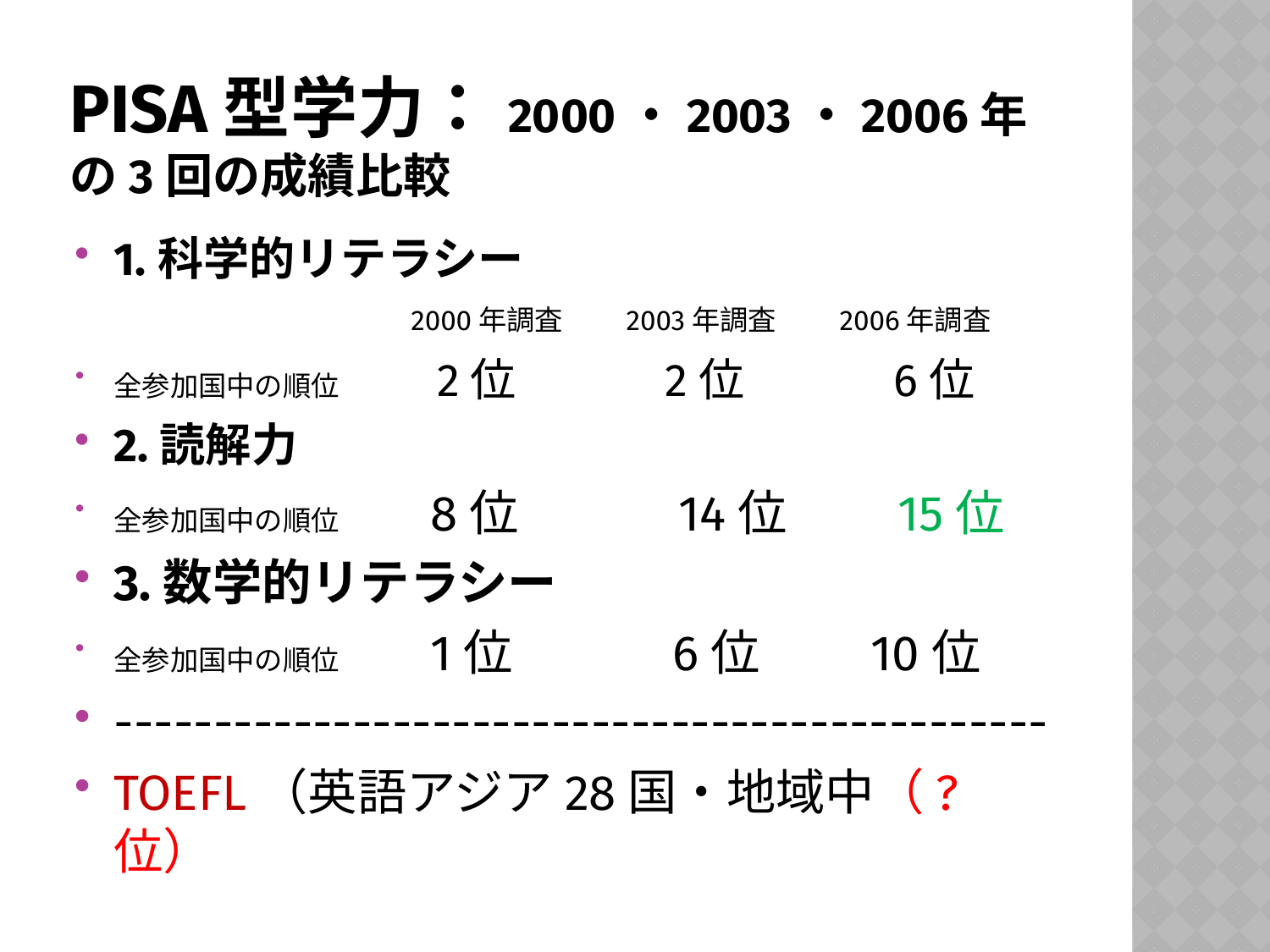

# PISA型学力：2000・2003・2006年の3回の成績比較
1.科学的リテラシー
 　　　　　　2000年調査　　2003年調査　　2006年調査
全参加国中の順位　　　 2位　　　2位　　　6位
2.読解力
全参加国中の順位　　　8位　　　14位　　15位
3.数学的リテラシー
全参加国中の順位　　　1位　　　6位　　10位
-----------------------------------------------
TOEFL（英語アジア28国・地域中（?位）